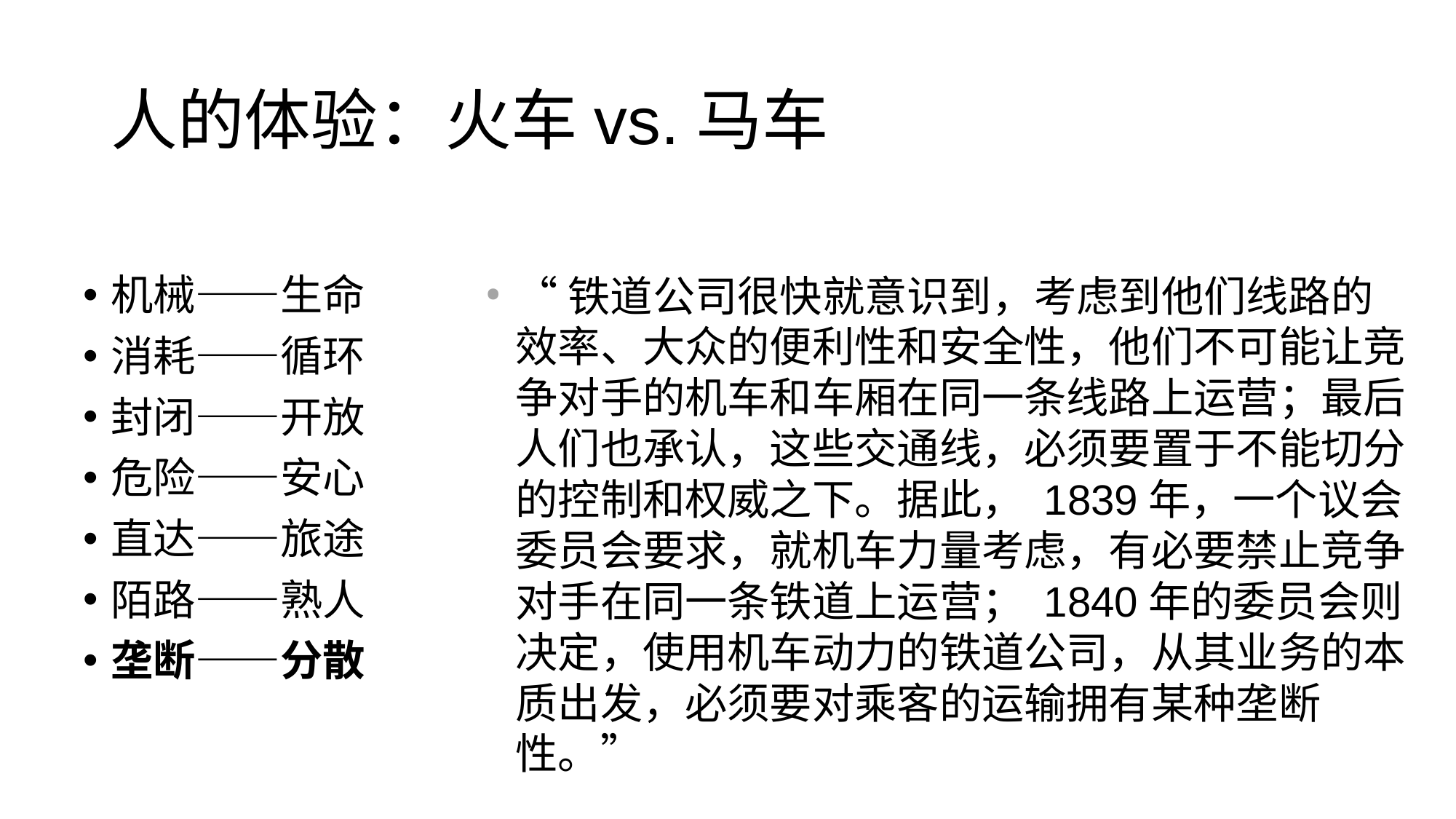

# 人的体验：火车vs.马车
“铁道公司很快就意识到，考虑到他们线路的效率、大众的便利性和安全性，他们不可能让竞争对手的机车和车厢在同一条线路上运营；最后人们也承认，这些交通线，必须要置于不能切分的控制和权威之下。据此， 1839年，一个议会委员会要求，就机车力量考虑，有必要禁止竞争对手在同一条铁道上运营； 1840年的委员会则决定，使用机车动力的铁道公司，从其业务的本质出发，必须要对乘客的运输拥有某种垄断性。”
机械——生命
消耗——循环
封闭——开放
危险——安心
直达——旅途
陌路——熟人
垄断——分散